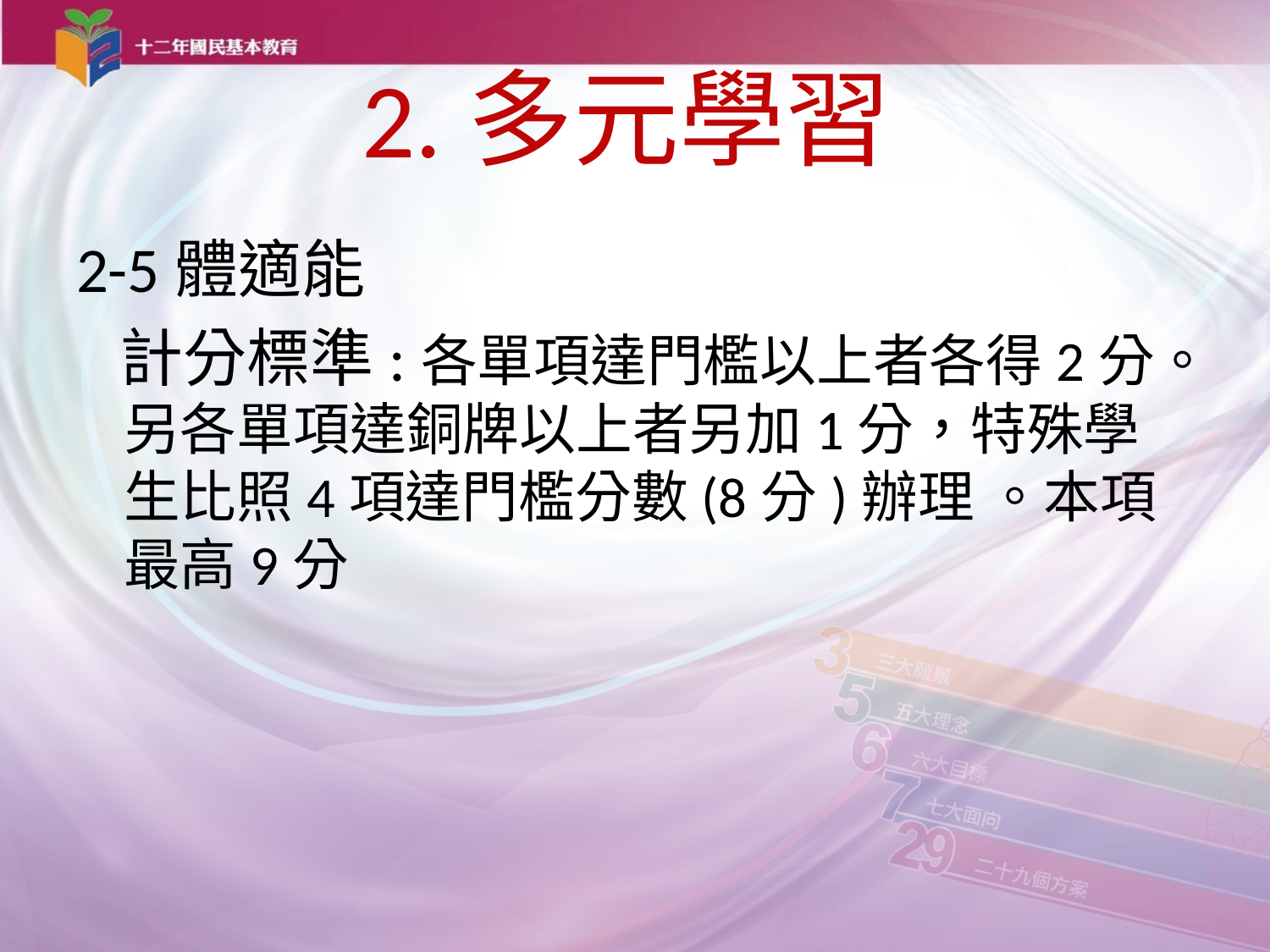

# 2.多元學習
2-5體適能
  計分標準:各單項達門檻以上者各得2分。另各單項達銅牌以上者另加1分，特殊學生比照4項達門檻分數(8分)辦理 。本項最高9分